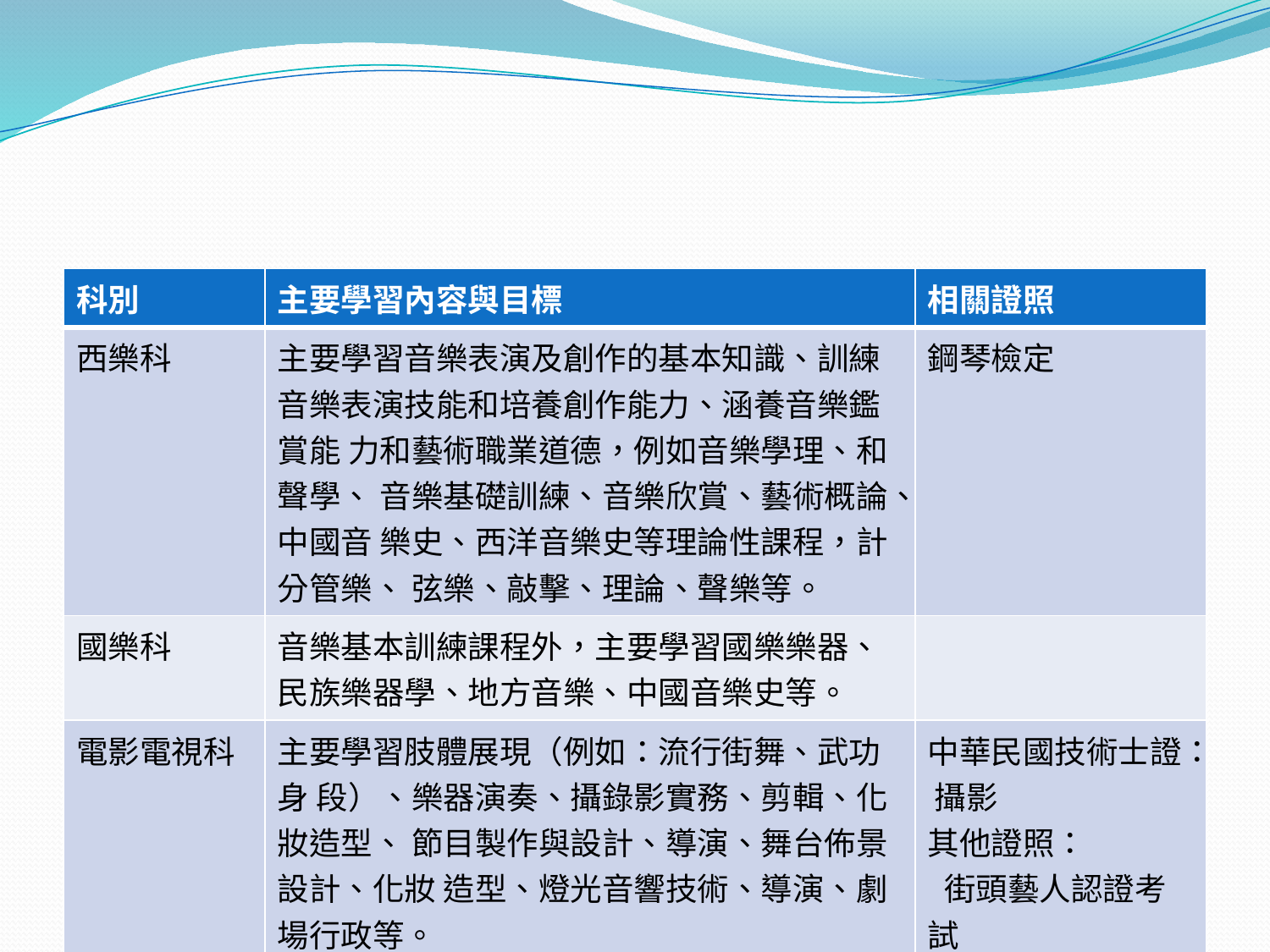

#
| 科別 | 主要學習內容與目標 | 相關證照 |
| --- | --- | --- |
| 西樂科 | 主要學習音樂表演及創作的基本知識、訓練音樂表演技能和培養創作能力、涵養音樂鑑賞能 力和藝術職業道德，例如音樂學理、和聲學、 音樂基礎訓練、音樂欣賞、藝術概論、中國音 樂史、西洋音樂史等理論性課程，計分管樂、 弦樂、敲擊、理論、聲樂等。 | 鋼琴檢定 |
| 國樂科 | 音樂基本訓練課程外，主要學習國樂樂器、 民族樂器學、地方音樂、中國音樂史等。 |  |
| 電影電視科 | 主要學習肢體展現（例如：流行街舞、武功身 段）、樂器演奏、攝錄影實務、剪輯、化妝造型、 節目製作與設計、導演、舞台佈景設計、化妝 造型、燈光音響技術、導演、劇場行政等。 | 中華民國技術士證： 攝影 其他證照： 街頭藝人認證考試 |